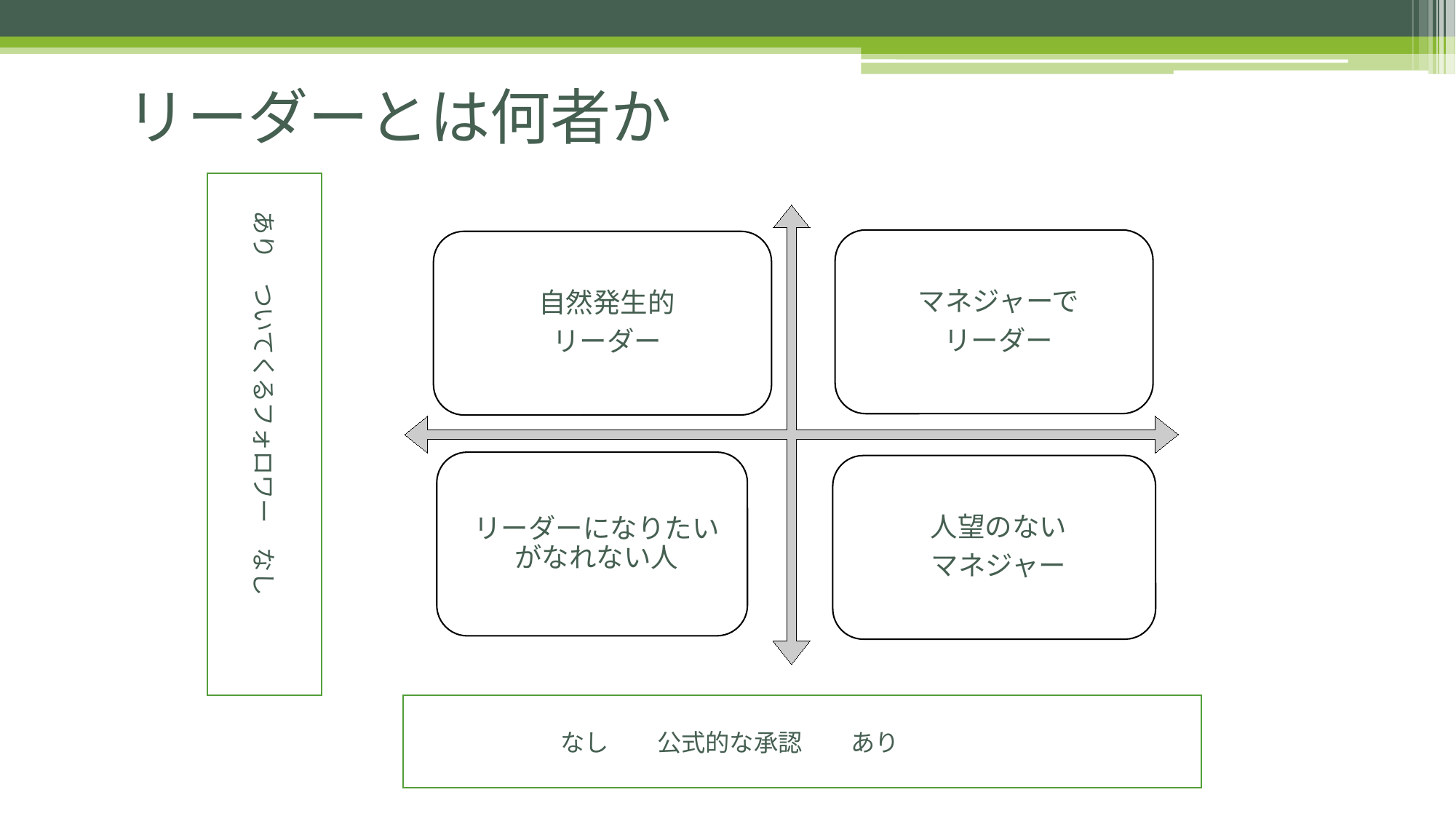

# リーダーとは何者か
あり　ついてくるフォロワー　なし
自然発生的
リーダー
マネジャーで
リーダー
リーダーになりたいがなれない人
人望のない
マネジャー

なし　　公式的な承認　　あり